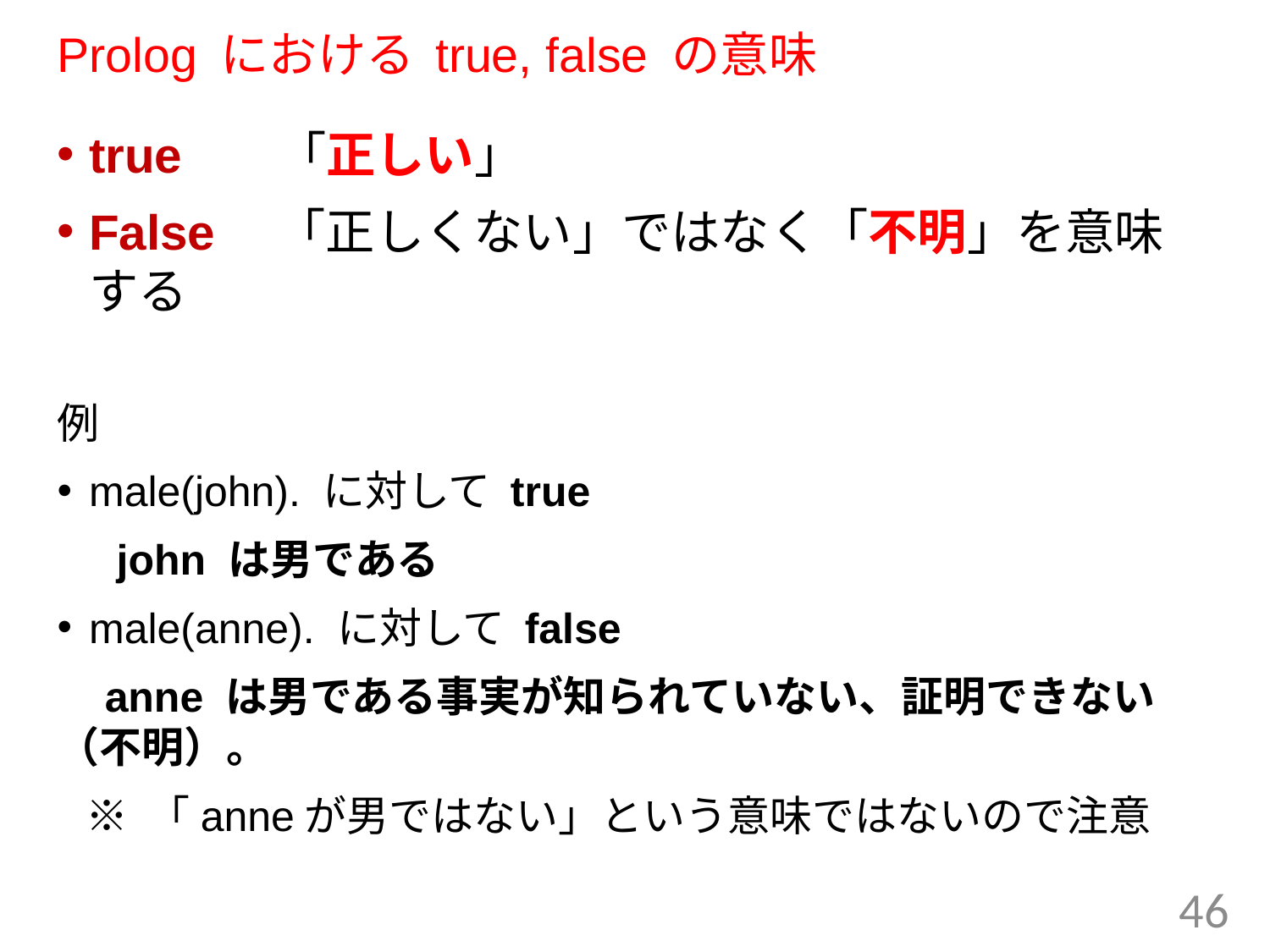

# Prolog における true, false の意味
true      「正しい」
False　「正しくない」ではなく「不明」を意味する
例
male(john). に対して true
     john は男である
male(anne). に対して false
    anne は男である事実が知られていない、証明できない（不明）。
   ※ 「anneが男ではない」という意味ではないので注意
46